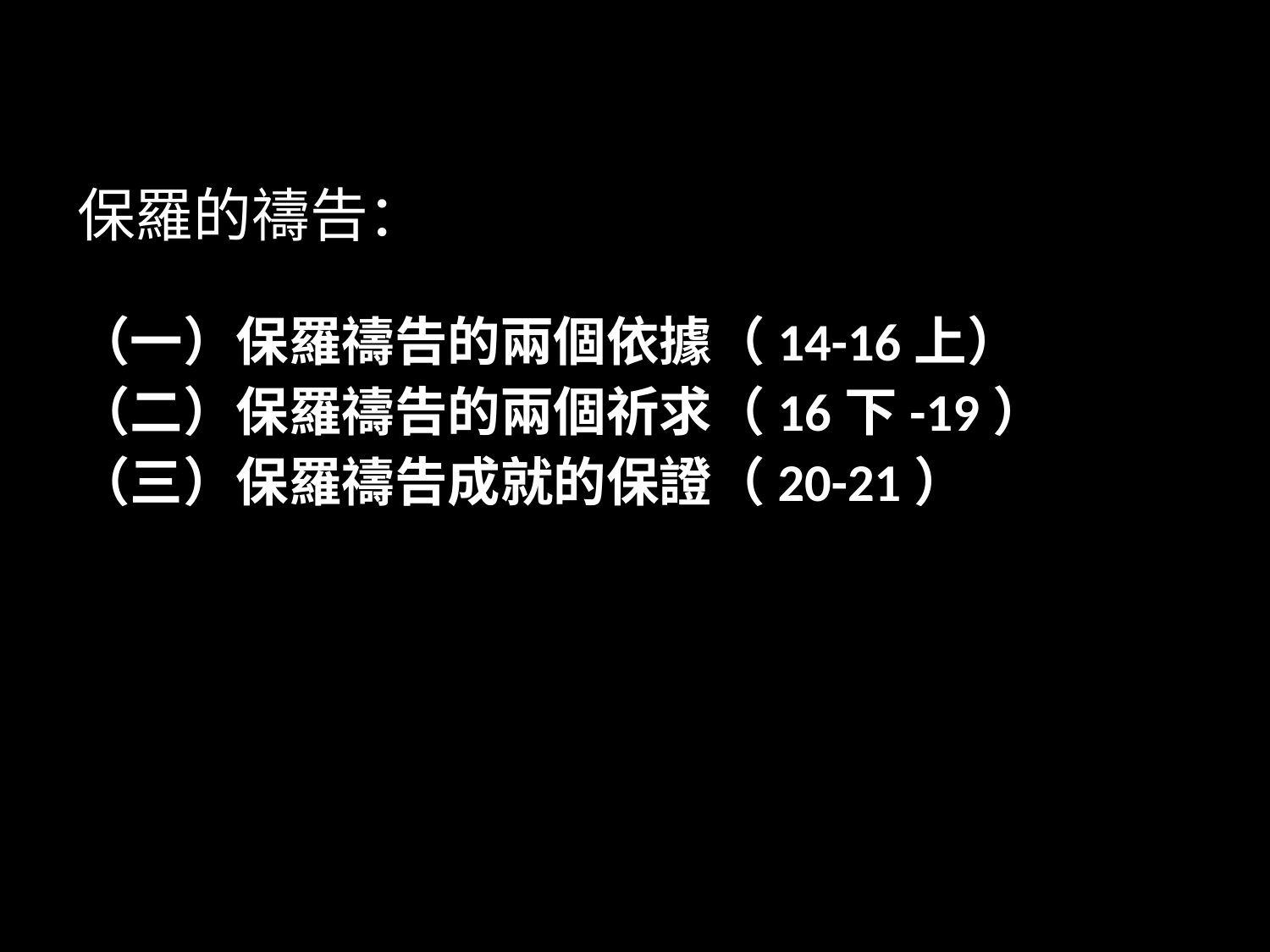

# 保羅的禱告：
（一）保羅禱告的兩個依據（14-16上）
（二）保羅禱告的兩個祈求（16下-19）
（三）保羅禱告成就的保證（20-21）